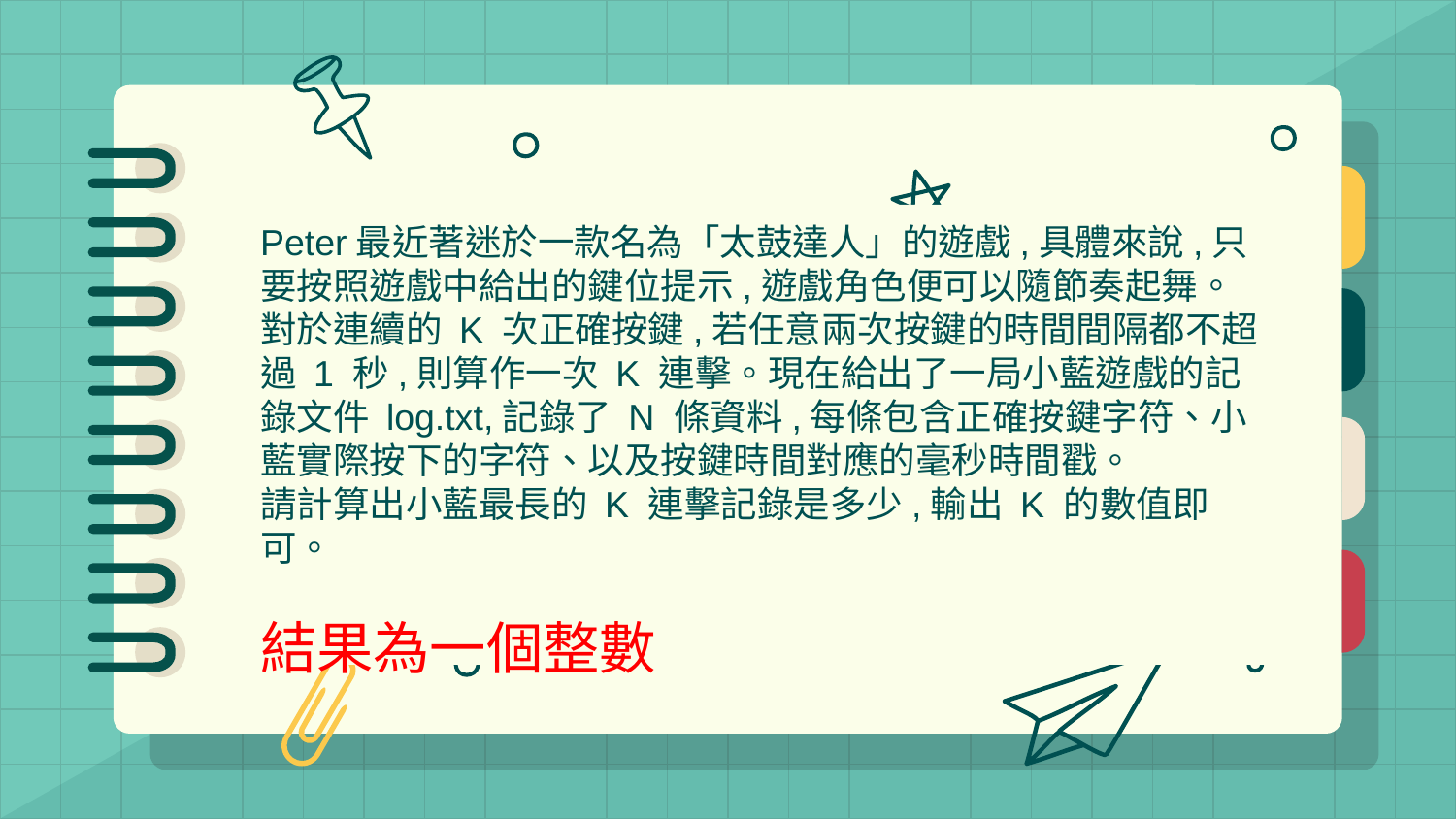

# Peter最近著迷於一款名為「太鼓達人」的遊戲,具體來說,只要按照遊戲中給出的鍵位提示,遊戲角色便可以隨節奏起舞。對於連續的 K 次正確按鍵,若任意兩次按鍵的時間間隔都不超過 1 秒,則算作一次 K 連擊。現在給出了一局小藍遊戲的記錄文件 log.txt,記錄了 N 條資料,每條包含正確按鍵字符、小藍實際按下的字符、以及按鍵時間對應的毫秒時間戳。 請計算出小藍最長的 K 連擊記錄是多少,輸出 K 的數值即可。 結果為一個整數